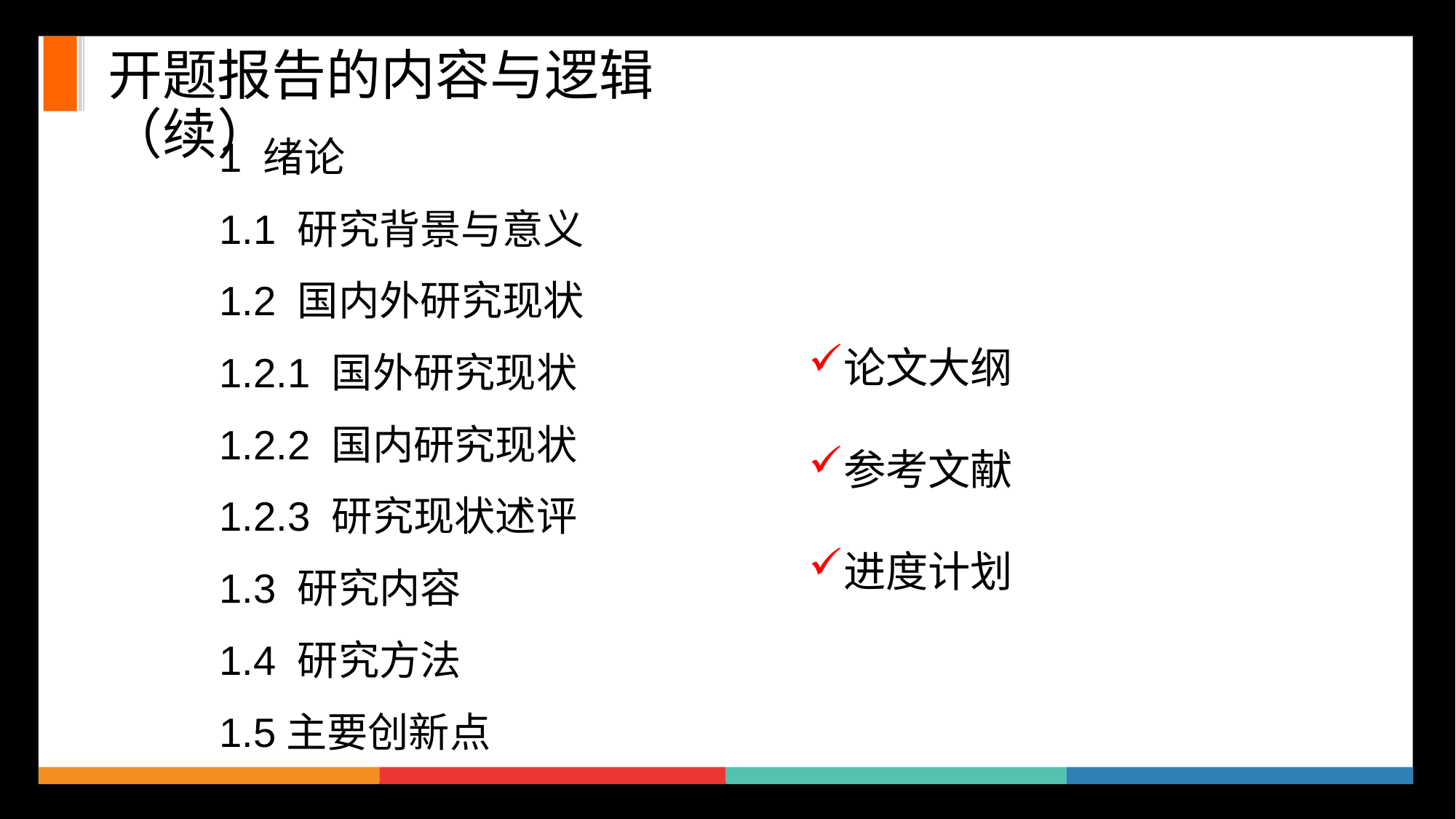

开题报告的内容与逻辑（续）
1 绪论
1.1 研究背景与意义
1.2 国内外研究现状
1.2.1 国外研究现状
1.2.2 国内研究现状
1.2.3 研究现状述评
1.3 研究内容
1.4 研究方法
1.5主要创新点
论文大纲
参考文献
进度计划